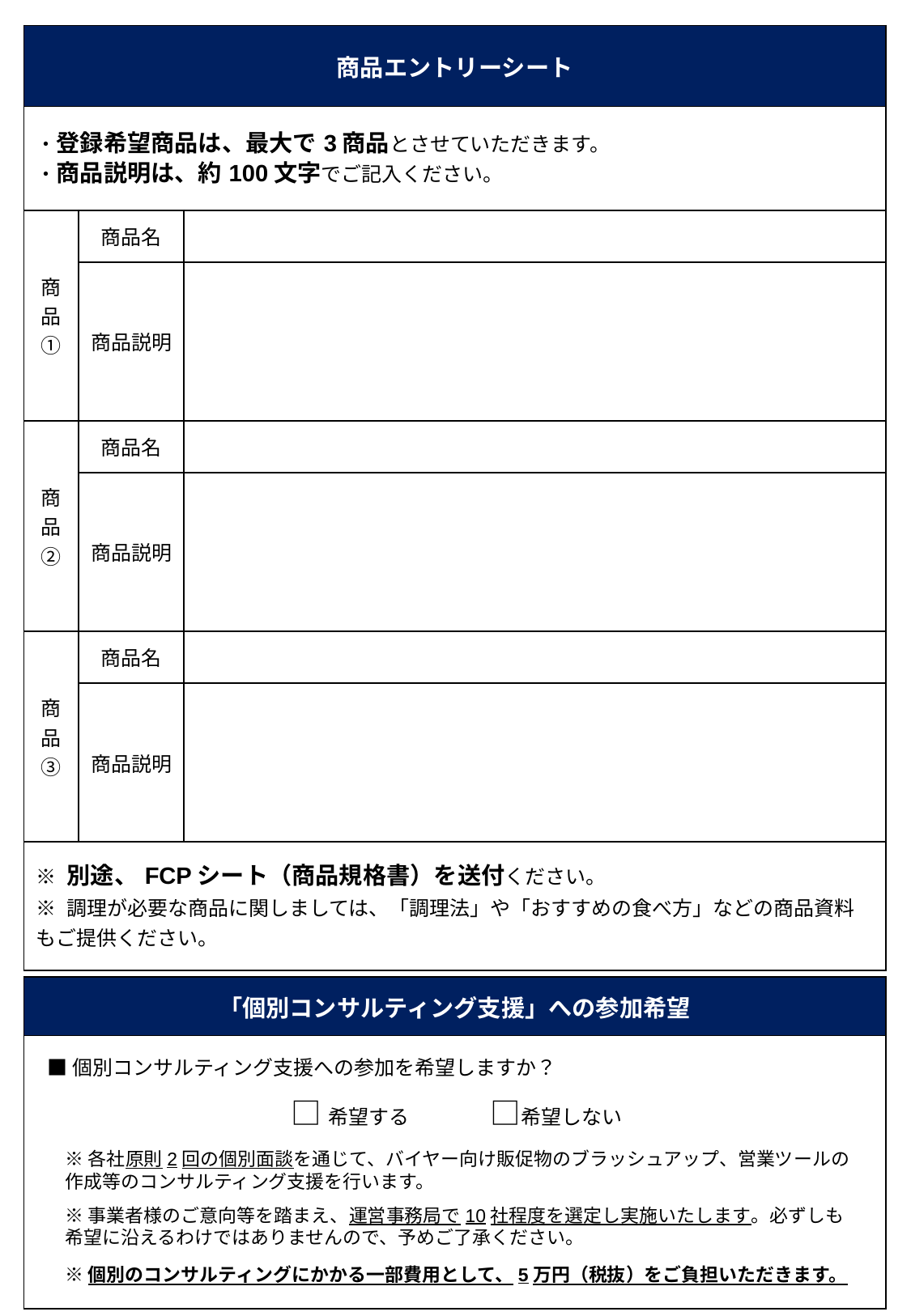

| 商品エントリーシート |  |  |
| --- | --- | --- |
| ・登録希望商品は、最大で3商品とさせていただきます。 ・商品説明は、約100文字でご記入ください。 |  |  |
| 商品① | 商品名 |  |
|  | 商品説明 |  |
| 商品② | 商品名 |  |
|  | 商品説明 |  |
| 商品③ | 商品名 |  |
|  | 商品説明 |  |
| ※ 別途、FCPシート（商品規格書）を送付ください。 ※ 調理が必要な商品に関しましては、「調理法」や「おすすめの食べ方」などの商品資料もご提供ください。 |  |  |
| 「個別コンサルティング支援」への参加希望 |
| --- |
|  |
■個別コンサルティング支援への参加を希望しますか？
□希望する　　　　□希望しない
※各社原則2回の個別面談を通じて、バイヤー向け販促物のブラッシュアップ、営業ツールの作成等のコンサルティング支援を行います。
※事業者様のご意向等を踏まえ、運営事務局で10社程度を選定し実施いたします。必ずしも希望に沿えるわけではありませんので、予めご了承ください。
※個別のコンサルティングにかかる一部費用として、5万円（税抜）をご負担いただきます。